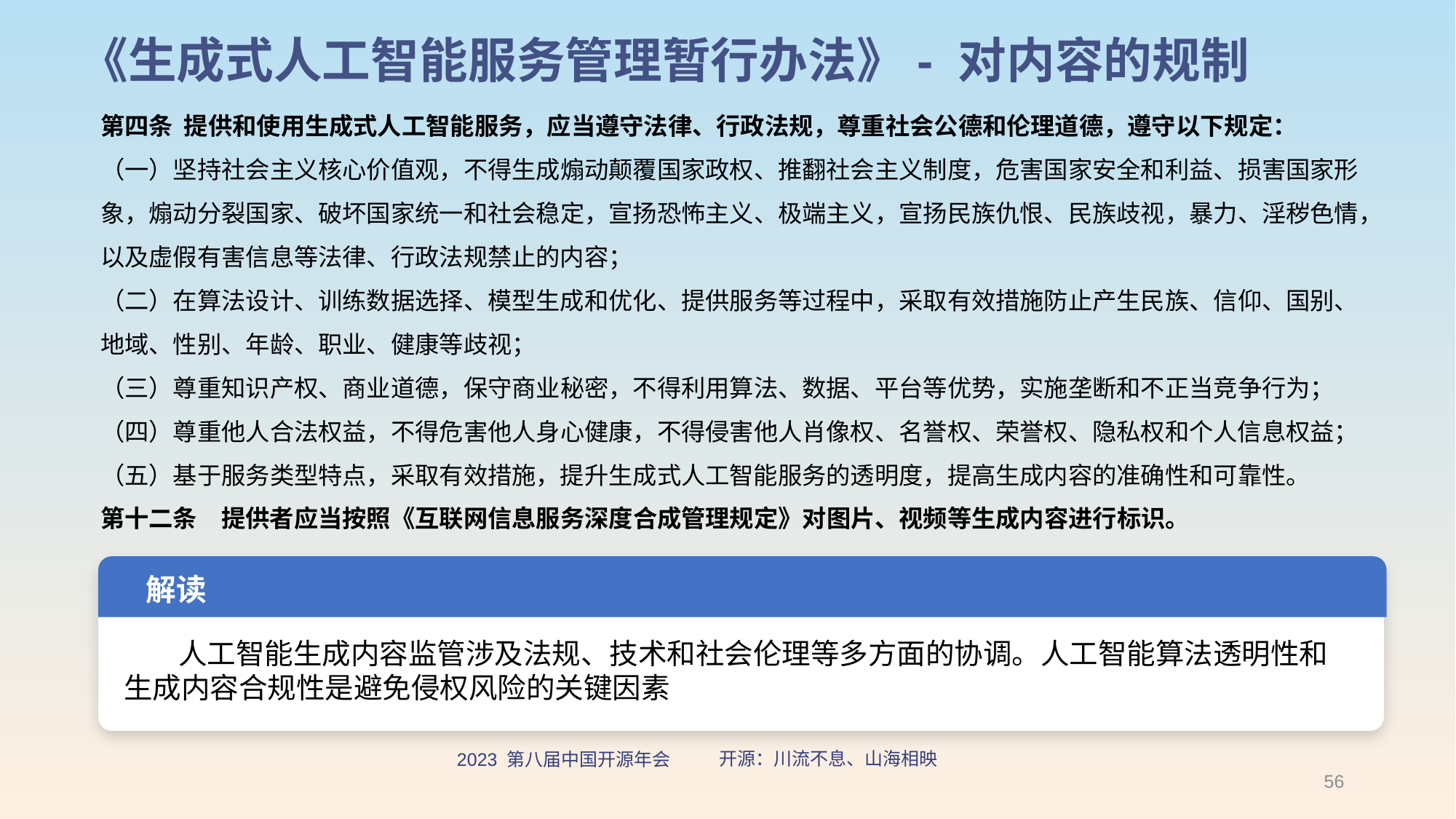

# 《生成式人工智能服务管理暂行办法》- 对内容的规制
第四条  提供和使用生成式人工智能服务，应当遵守法律、行政法规，尊重社会公德和伦理道德，遵守以下规定：
（一）坚持社会主义核心价值观，不得生成煽动颠覆国家政权、推翻社会主义制度，危害国家安全和利益、损害国家形象，煽动分裂国家、破坏国家统一和社会稳定，宣扬恐怖主义、极端主义，宣扬民族仇恨、民族歧视，暴力、淫秽色情，以及虚假有害信息等法律、行政法规禁止的内容；
（二）在算法设计、训练数据选择、模型生成和优化、提供服务等过程中，采取有效措施防止产生民族、信仰、国别、地域、性别、年龄、职业、健康等歧视；
（三）尊重知识产权、商业道德，保守商业秘密，不得利用算法、数据、平台等优势，实施垄断和不正当竞争行为；
（四）尊重他人合法权益，不得危害他人身心健康，不得侵害他人肖像权、名誉权、荣誉权、隐私权和个人信息权益；
（五）基于服务类型特点，采取有效措施，提升生成式人工智能服务的透明度，提高生成内容的准确性和可靠性。
第十二条　提供者应当按照《互联网信息服务深度合成管理规定》对图片、视频等生成内容进行标识。

解读

人工智能生成内容监管涉及法规、技术和社会伦理等多方面的协调。人工智能算法透明性和生成内容合规性是避免侵权风险的关键因素
56